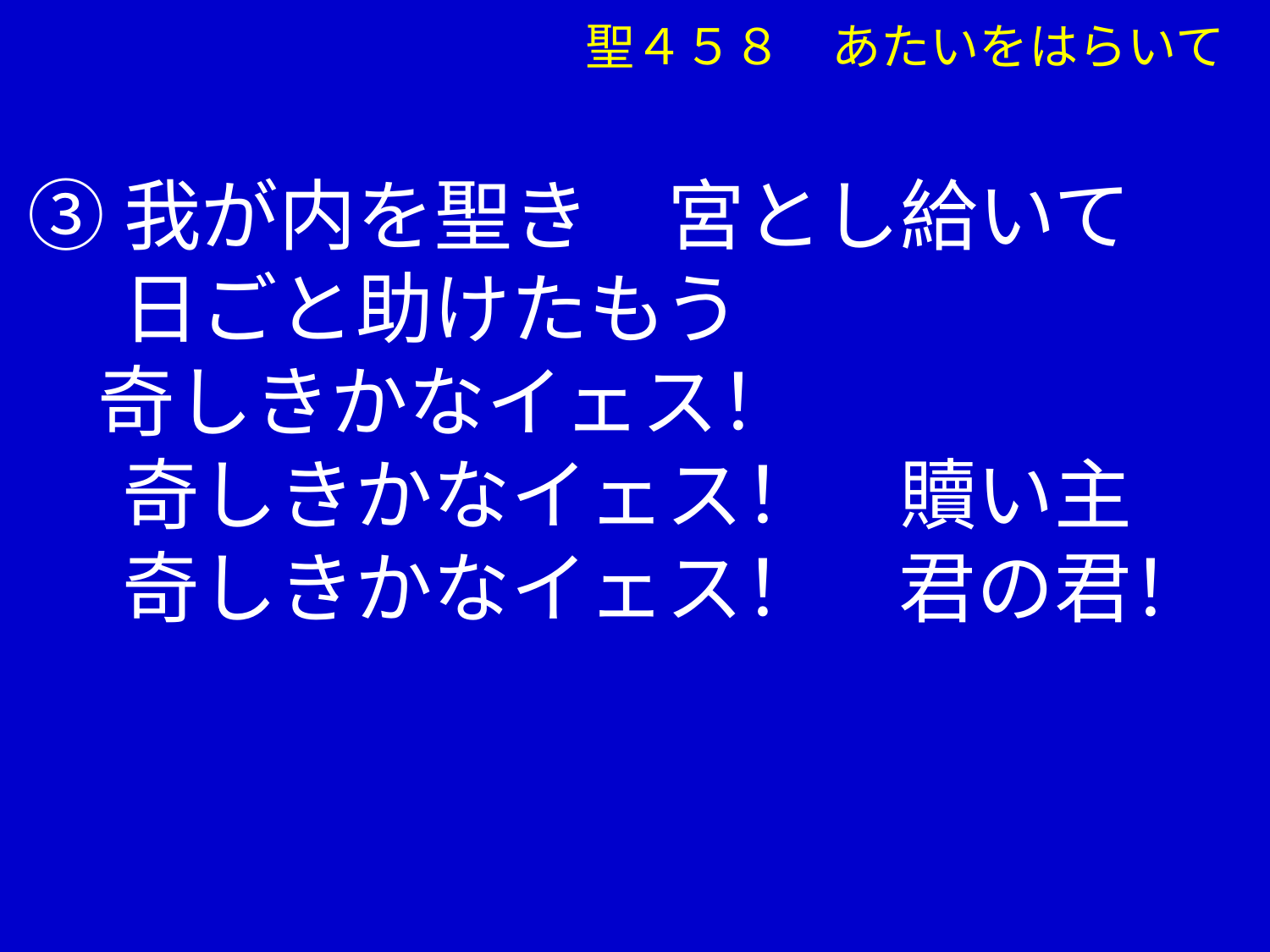

聖４５８　あたいをはらいて
③我が内を聖き　宮とし給いて
　 日ごと助けたもう
   奇しきかなイェス！
　 奇しきかなイェス！　贖い主
　 奇しきかなイェス！　君の君！